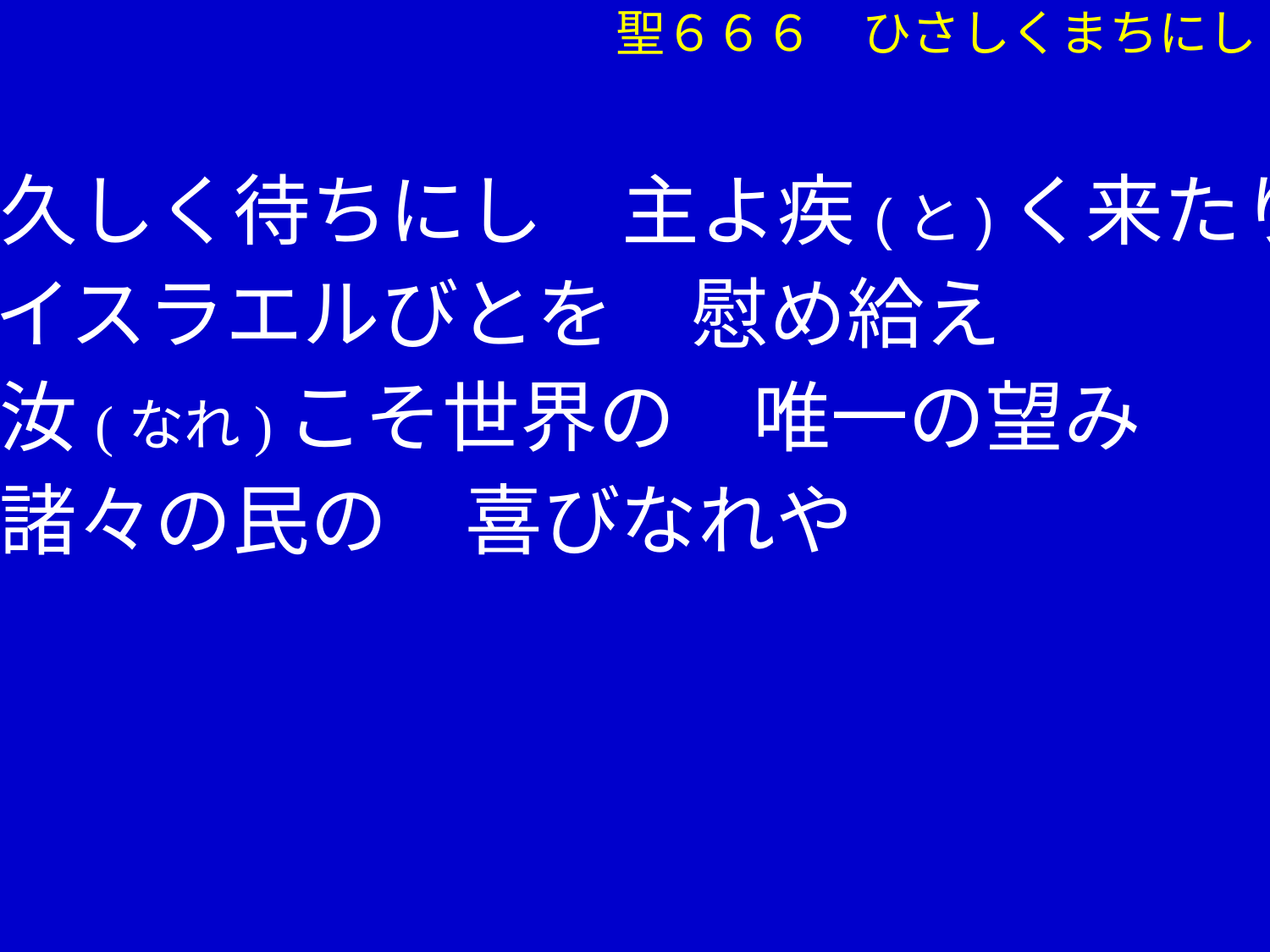

聖６６６　ひさしくまちにし
②久しく待ちにし　主よ疾(と)く来たり
   　 イスラエルびとを　慰め給え
　 汝(なれ)こそ世界の　唯一の望み
　 諸々の民の　喜びなれや